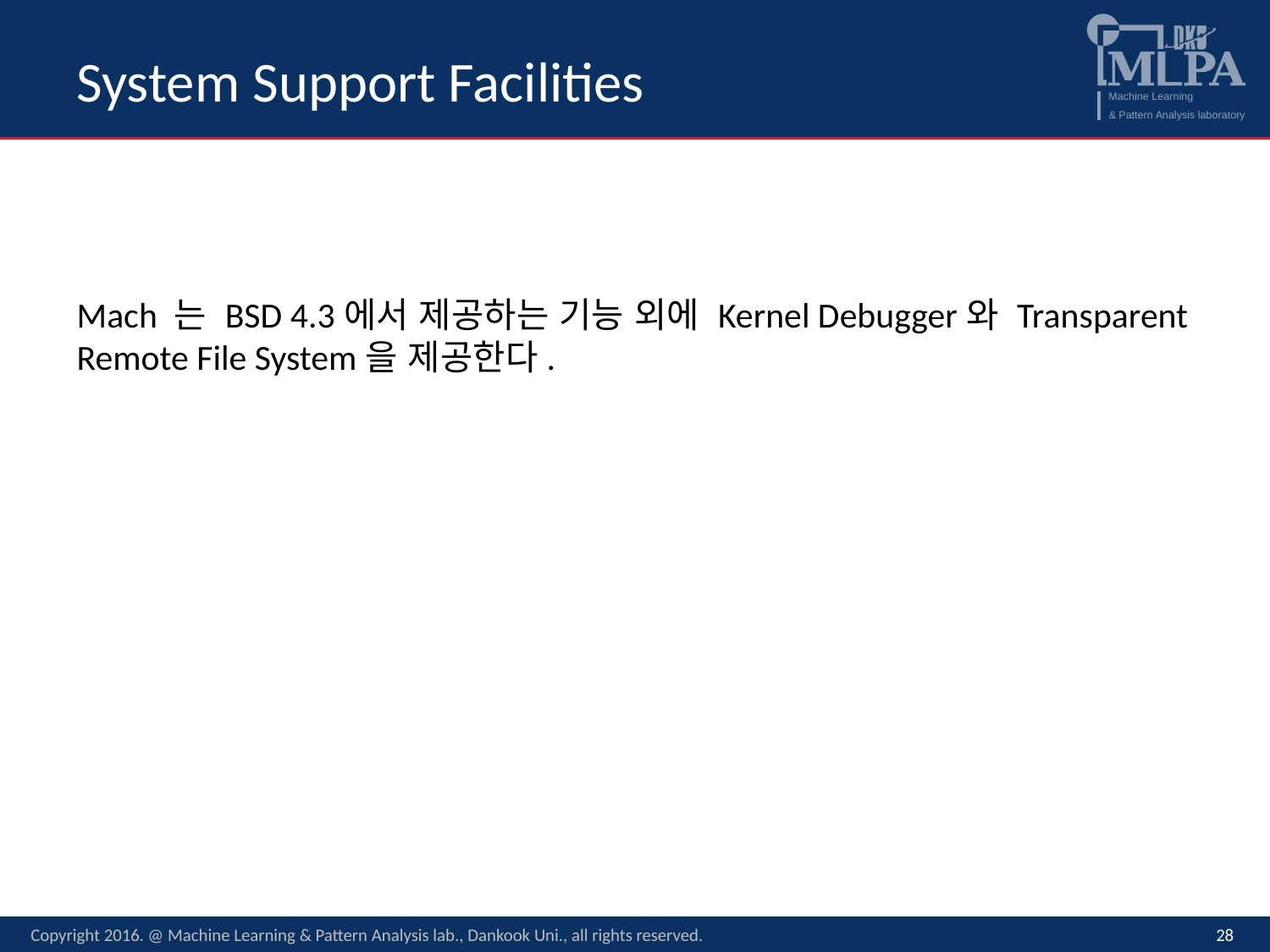

# System Support Facilities

Mach 는 BSD 4.3에서 제공하는 기능 외에 Kernel Debugger와 Transparent Remote File System을 제공한다.

Copyright 2016. @ Machine Learning & Pattern Analysis lab., Dankook Uni., all rights reserved.
28